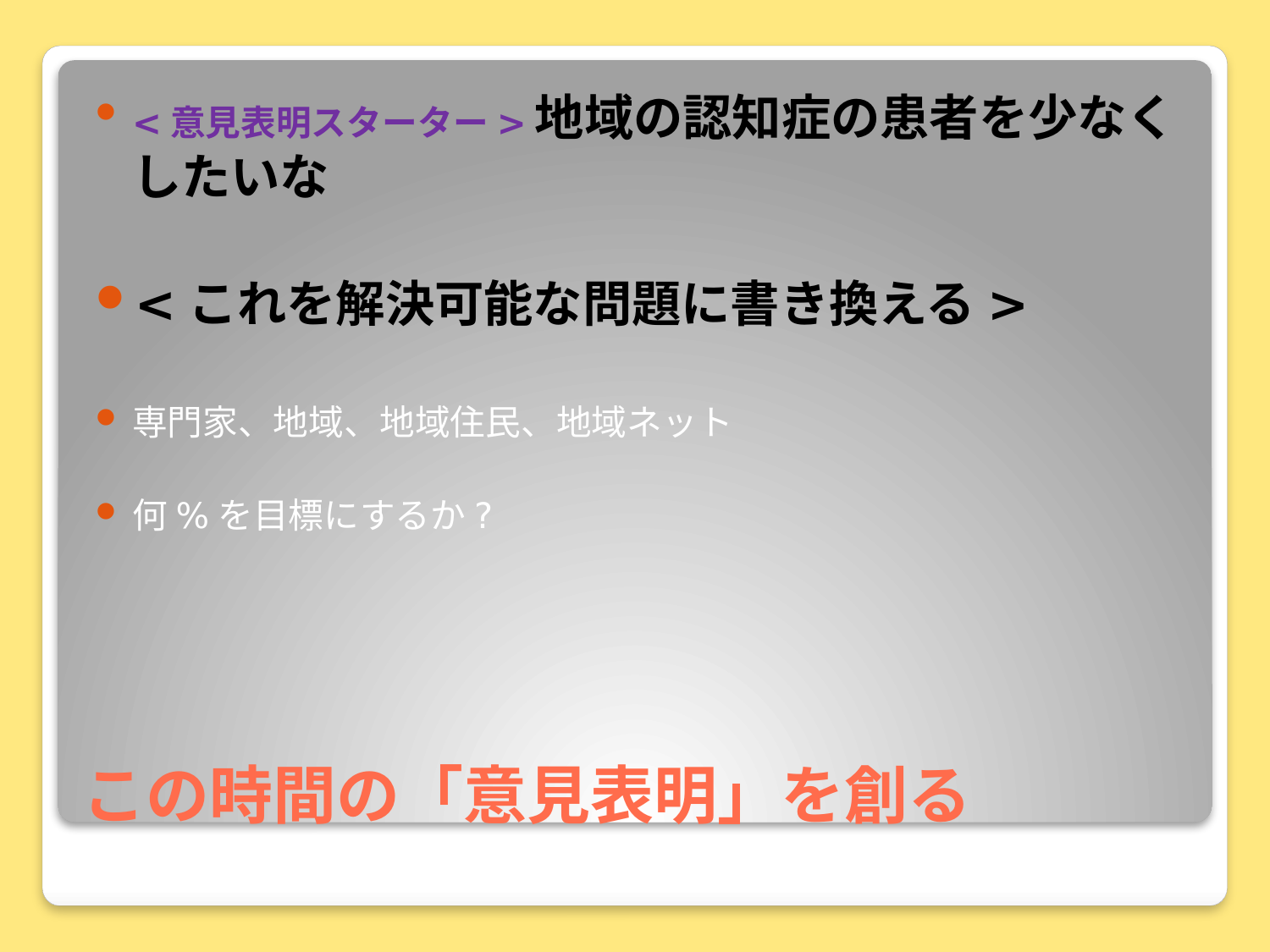

<意見表明スターター>地域の認知症の患者を少なくしたいな

<これを解決可能な問題に書き換える>

専門家、地域、地域住民、地域ネット

何%を目標にするか?

# この時間の「意見表明」を創る